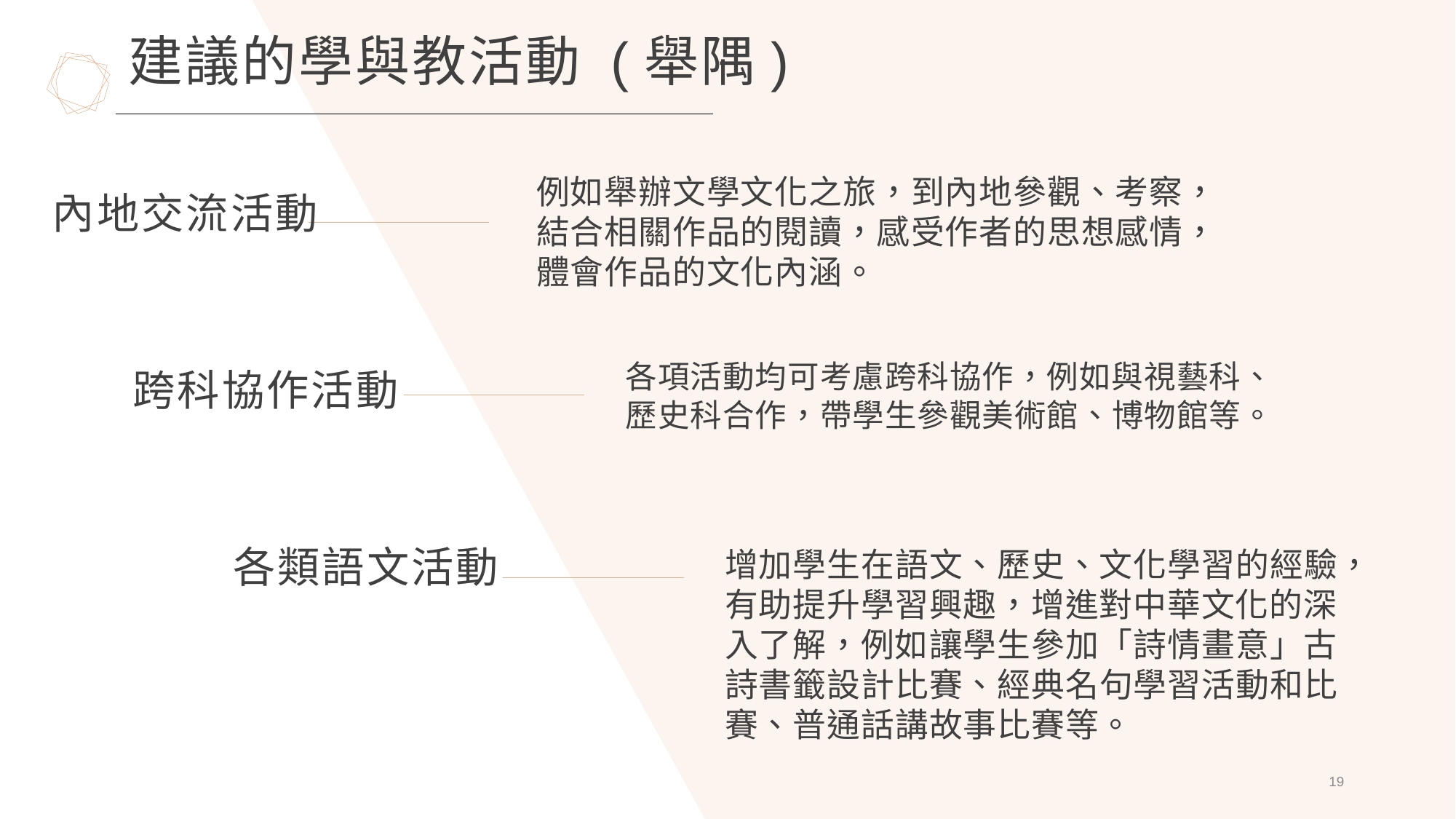

# 建議的學與教活動 (舉隅)

例如舉辦文學文化之旅，到內地參觀、考察，結合相關作品的閱讀，感受作者的思想感情，體會作品的文化內涵。
內地交流活動
各項活動均可考慮跨科協作，例如與視藝科、歷史科合作，帶學生參觀美術館、博物館等。
跨科協作活動
各類語文活動
增加學生在語文、歷史、文化學習的經驗，有助提升學習興趣，增進對中華文化的深入了解，例如讓學生參加「詩情畫意」古詩書籤設計比賽、經典名句學習活動和比賽、普通話講故事比賽等。
19